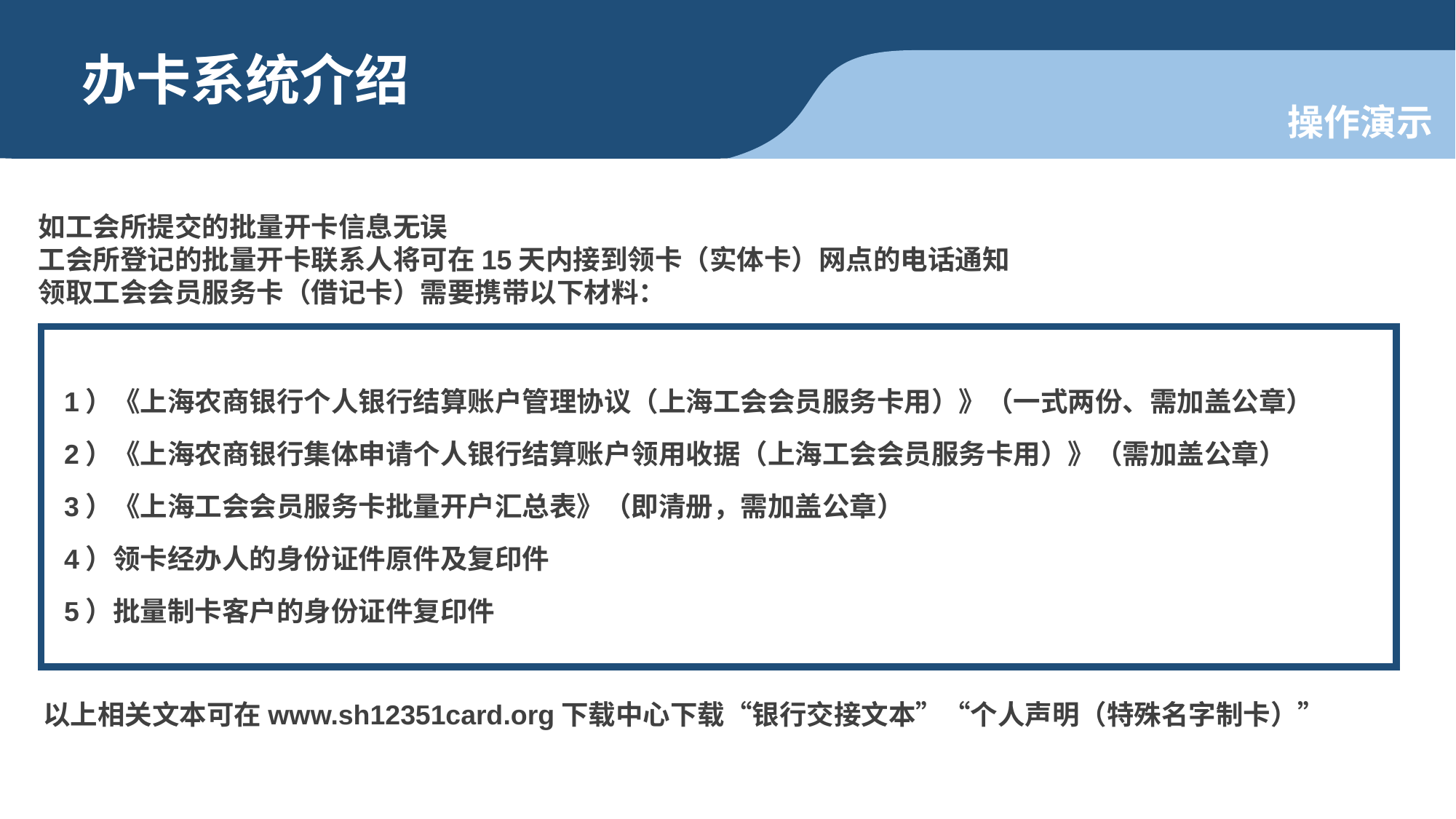

办卡系统介绍

操作演示
如工会所提交的批量开卡信息无误
工会所登记的批量开卡联系人将可在15天内接到领卡（实体卡）网点的电话通知
领取工会会员服务卡（借记卡）需要携带以下材料：

1）《上海农商银行个人银行结算账户管理协议（上海工会会员服务卡用）》（一式两份、需加盖公章）
2）《上海农商银行集体申请个人银行结算账户领用收据（上海工会会员服务卡用）》（需加盖公章）
3）《上海工会会员服务卡批量开户汇总表》（即清册，需加盖公章）
4）领卡经办人的身份证件原件及复印件
5）批量制卡客户的身份证件复印件

以上相关文本可在www.sh12351card.org下载中心下载“银行交接文本”“个人声明（特殊名字制卡）”